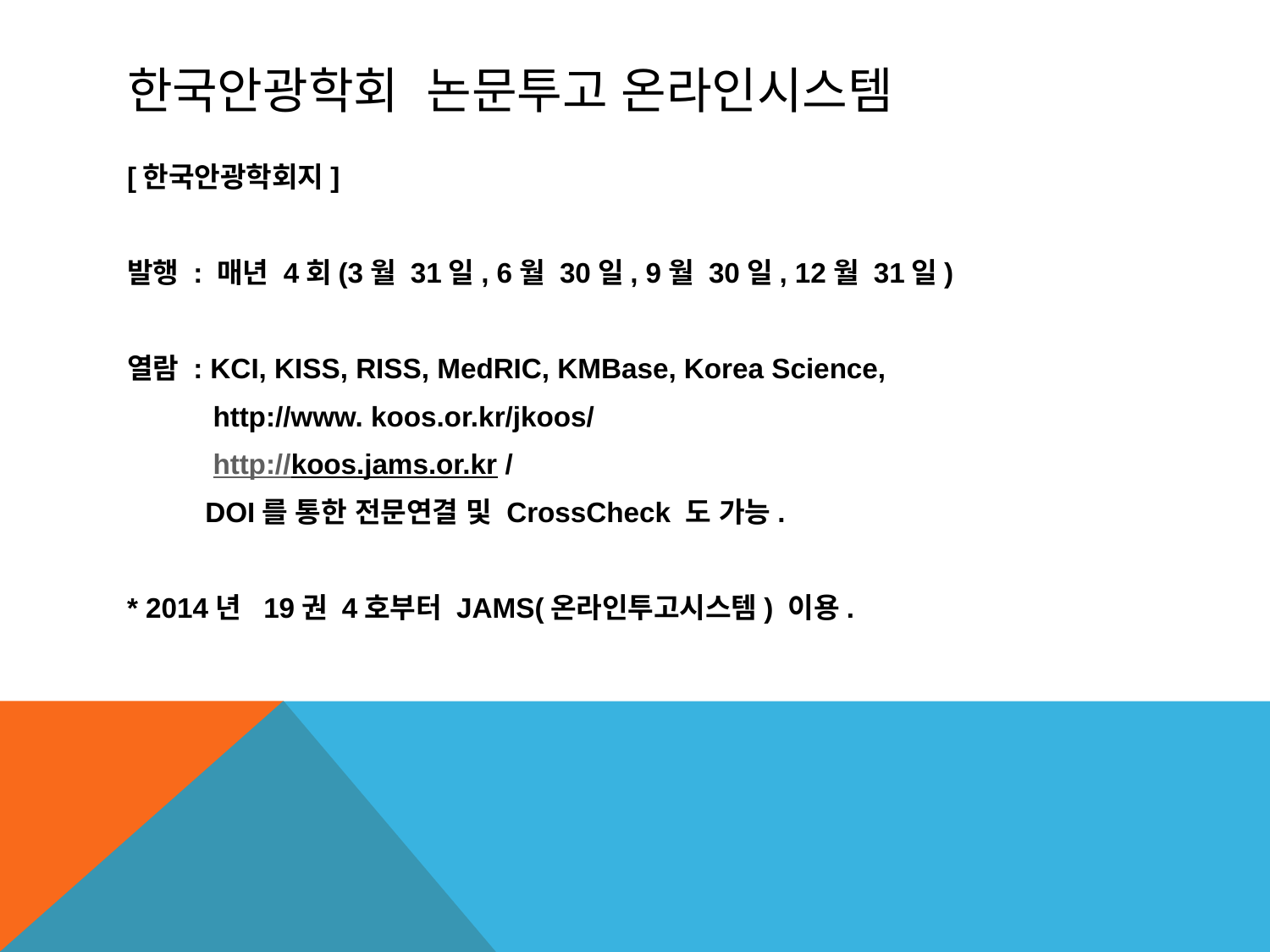

# 한국안광학회  논문투고 온라인시스템
[한국안광학회지]

발행 : 매년 4회(3월 31일, 6월 30일, 9월 30일, 12월 31일)

열람 : KCI, KISS, RISS, MedRIC, KMBase, Korea Science,
           http://www. koos.or.kr/jkoos/
           http://koos.jams.or.kr /
          DOI를 통한 전문연결 및 CrossCheck 도 가능.

* 2014년  19권 4호부터 JAMS(온라인투고시스템) 이용.